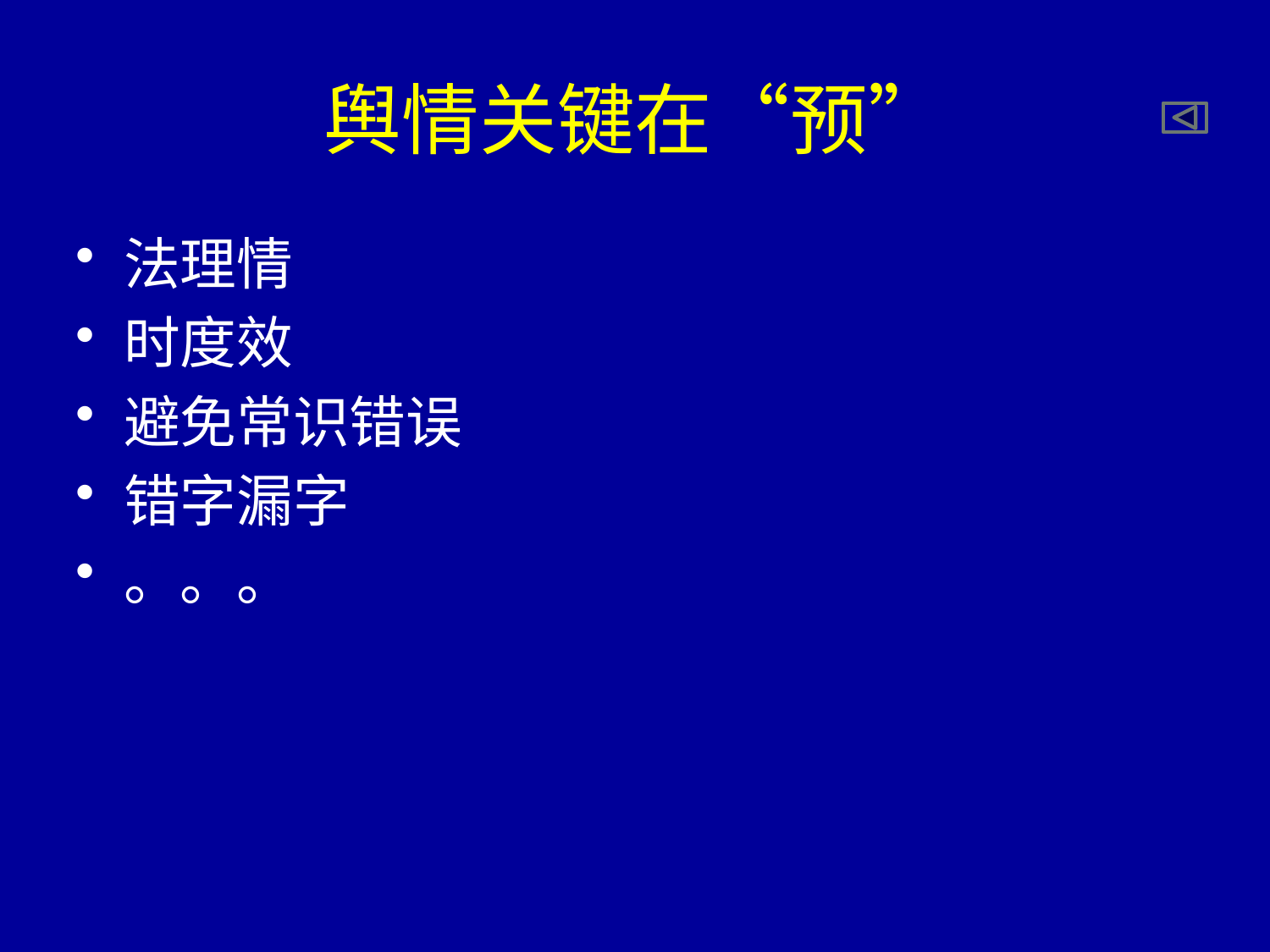

# 舆情关键在“预”

法理情
时度效
避免常识错误
错字漏字
。。。